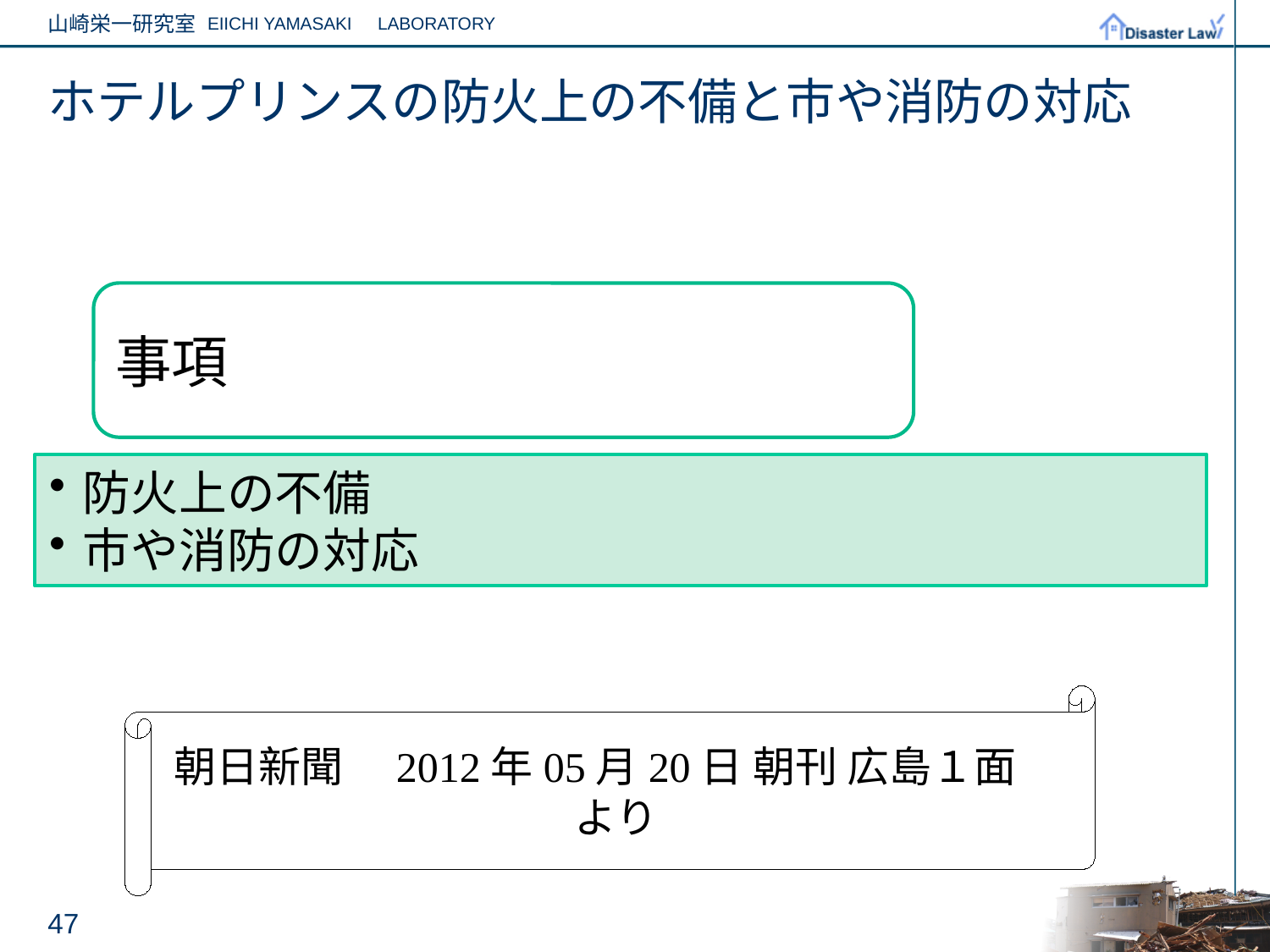

# ホテルプリンスの防火上の不備と市や消防の対応
事項
防火上の不備
市や消防の対応
朝日新聞　2012年05月20日 朝刊 広島１面　より
47